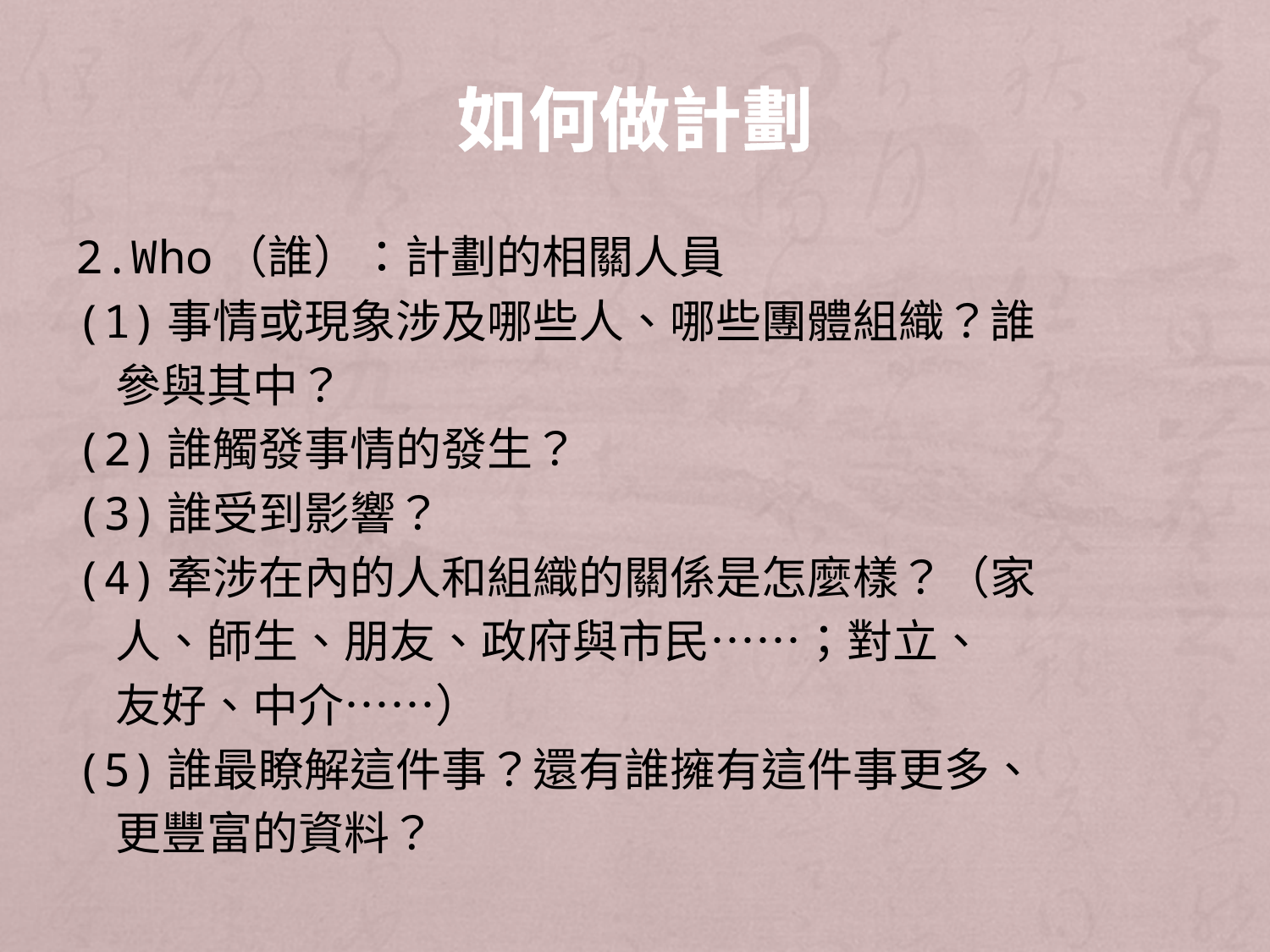

# 如何做計劃
2.Who（誰）：計劃的相關人員
(1)事情或現象涉及哪些人、哪些團體組織？誰
   參與其中？
(2)誰觸發事情的發生？
(3)誰受到影響？
(4)牽涉在內的人和組織的關係是怎麼樣？（家
   人、師生、朋友、政府與市民……；對立、
   友好、中介……）
(5)誰最瞭解這件事？還有誰擁有這件事更多、
   更豐富的資料？